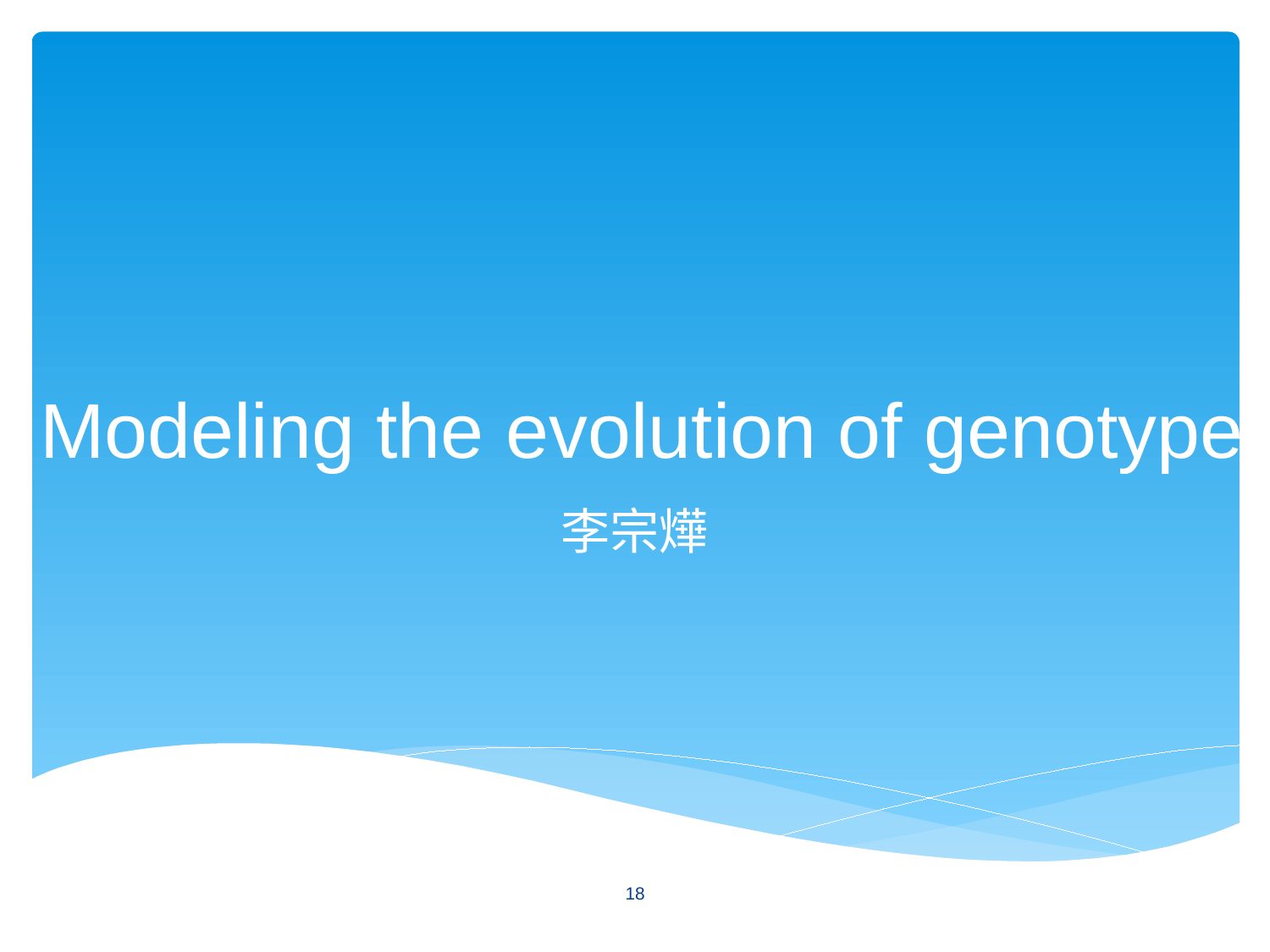

# Modeling the evolution of genotype
李宗燁
18